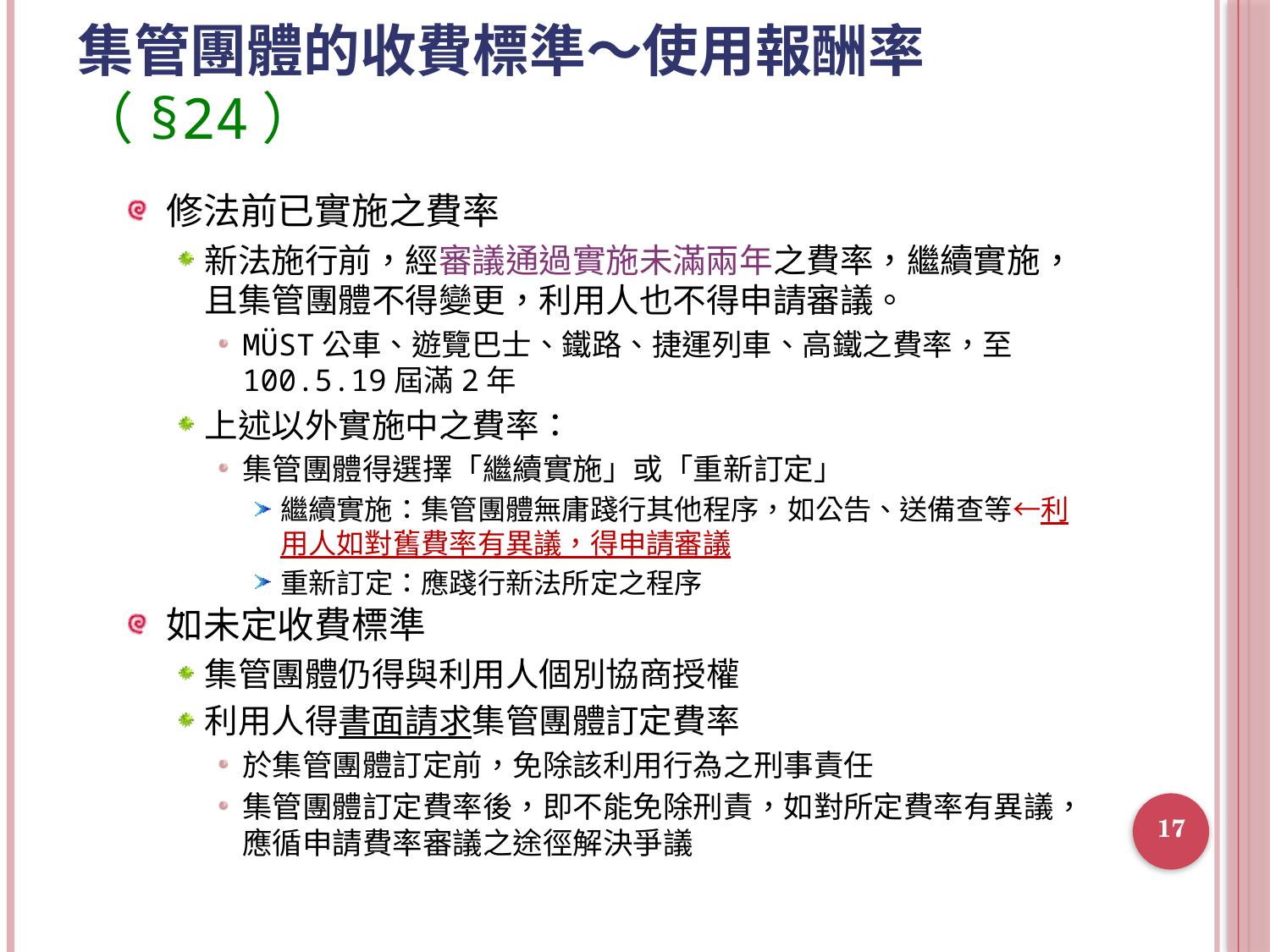

# 集管團體的收費標準～使用報酬率（§24）
修法前已實施之費率
新法施行前，經審議通過實施未滿兩年之費率，繼續實施，且集管團體不得變更，利用人也不得申請審議。
MÜST公車、遊覽巴士、鐵路、捷運列車、高鐵之費率，至100.5.19屆滿2年
上述以外實施中之費率：
集管團體得選擇「繼續實施」或「重新訂定」
繼續實施：集管團體無庸踐行其他程序，如公告、送備查等←利用人如對舊費率有異議，得申請審議
重新訂定：應踐行新法所定之程序
如未定收費標準
集管團體仍得與利用人個別協商授權
利用人得書面請求集管團體訂定費率
於集管團體訂定前，免除該利用行為之刑事責任
集管團體訂定費率後，即不能免除刑責，如對所定費率有異議，應循申請費率審議之途徑解決爭議

17